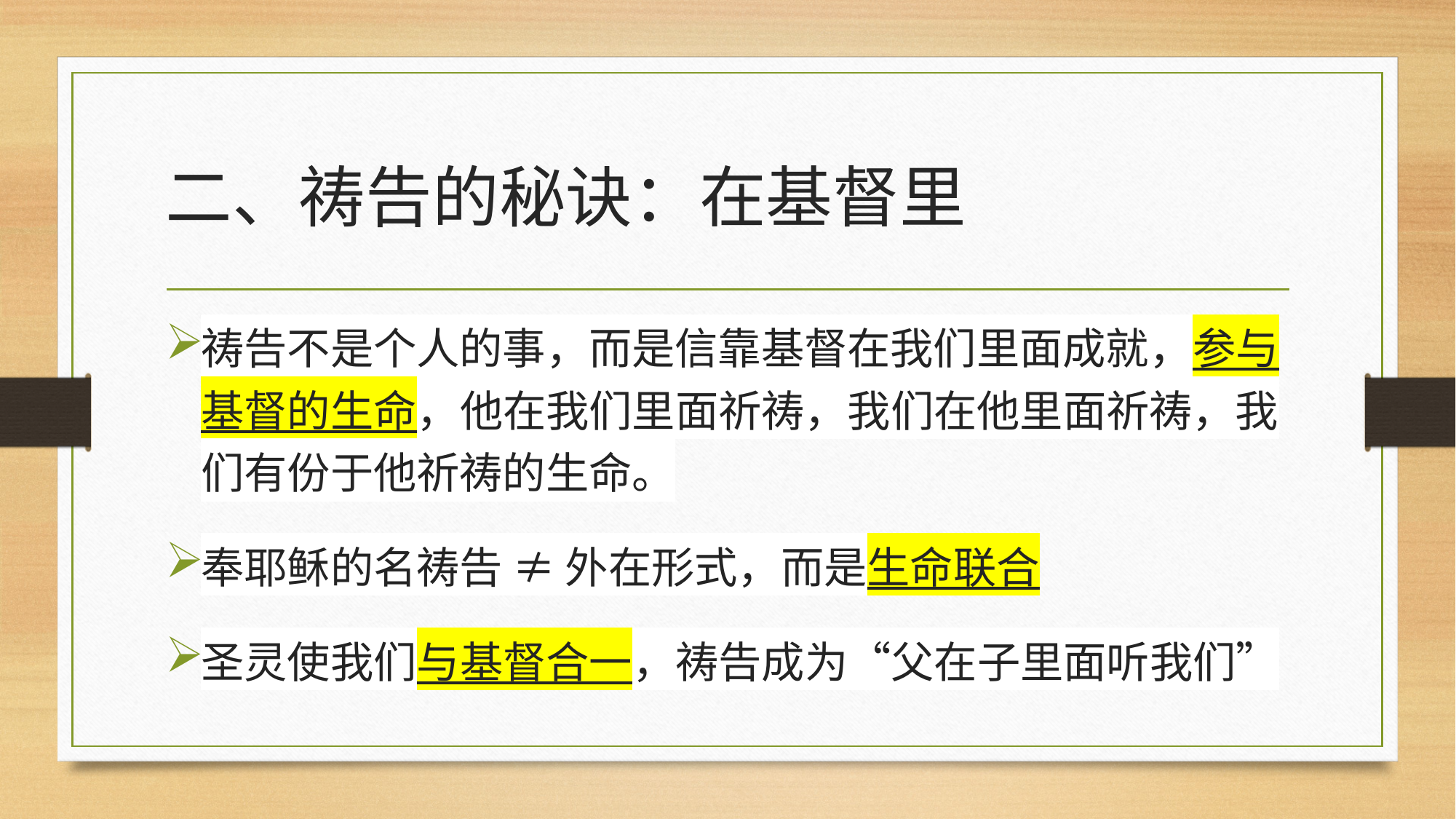

# 二、祷告的秘诀：在基督里
祷告不是个人的事，而是信靠基督在我们里面成就，参与基督的生命，他在我们里面祈祷，我们在他里面祈祷，我们有份于他祈祷的生命。
奉耶稣的名祷告 ≠ 外在形式，而是生命联合
圣灵使我们与基督合一，祷告成为“父在子里面听我们”